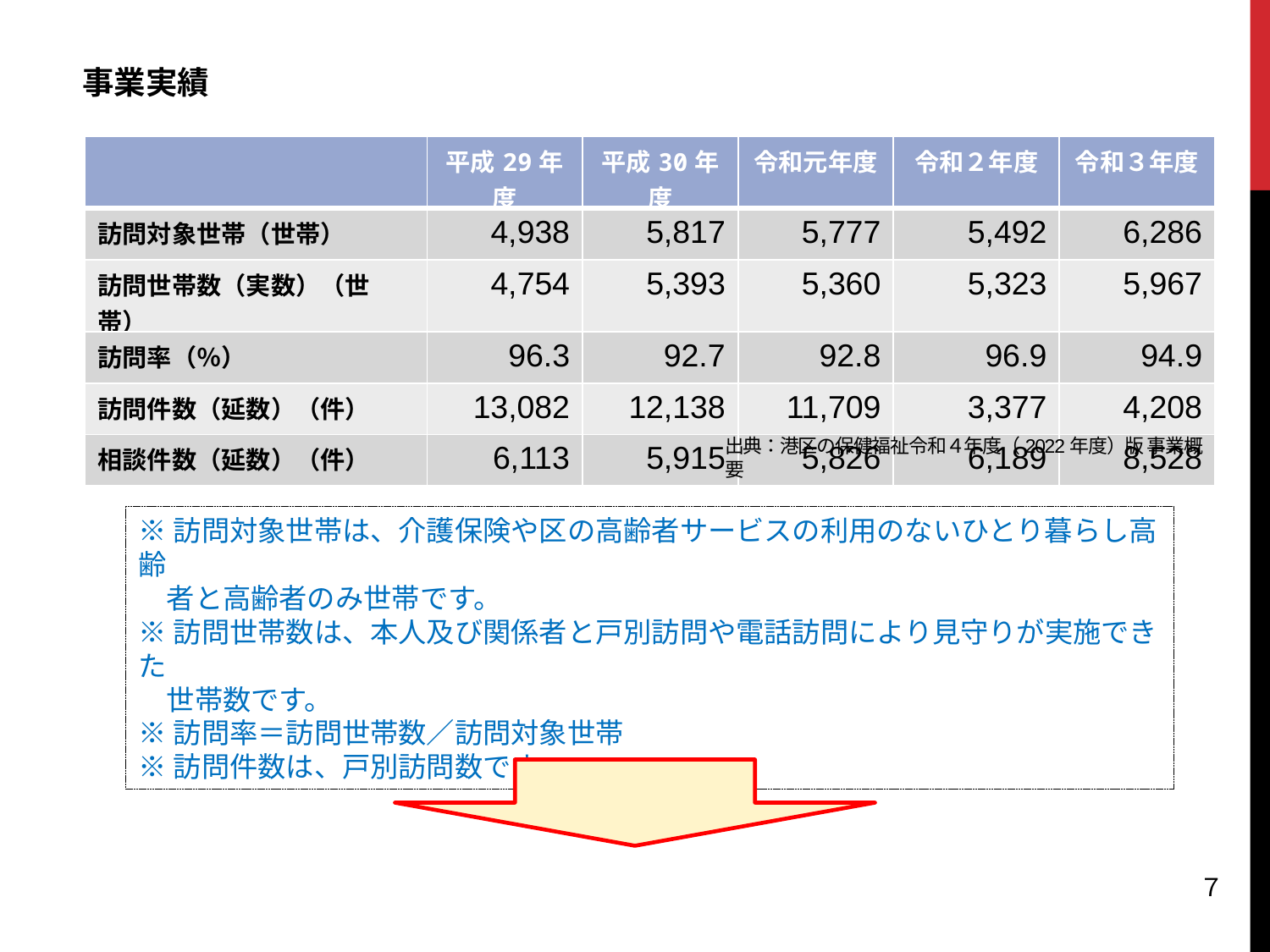

事業実績

|  | 平成29年度 | 平成30年度 | 令和元年度 | 令和２年度 | 令和３年度 |
| --- | --- | --- | --- | --- | --- |
| 訪問対象世帯（世帯） | 4,938 | 5,817 | 5,777 | 5,492 | 6,286 |
| 訪問世帯数（実数）（世帯） | 4,754 | 5,393 | 5,360 | 5,323 | 5,967 |
| 訪問率（％） | 96.3 | 92.7 | 92.8 | 96.9 | 94.9 |
| 訪問件数（延数）（件） | 13,082 | 12,138 | 11,709 | 3,377 | 4,208 |
| 相談件数（延数）（件） | 6,113 | 5,915 | 5,826 | 6,189 | 8,528 |
# 出典：港区の保健福祉令和４年度（2022年度）版 事業概要
※訪問対象世帯は、介護保険や区の高齢者サービスの利用のないひとり暮らし高齢
　者と高齢者のみ世帯です。
※訪問世帯数は、本人及び関係者と戸別訪問や電話訪問により見守りが実施できた
　世帯数です。
※訪問率＝訪問世帯数／訪問対象世帯
※訪問件数は、戸別訪問数です。

７